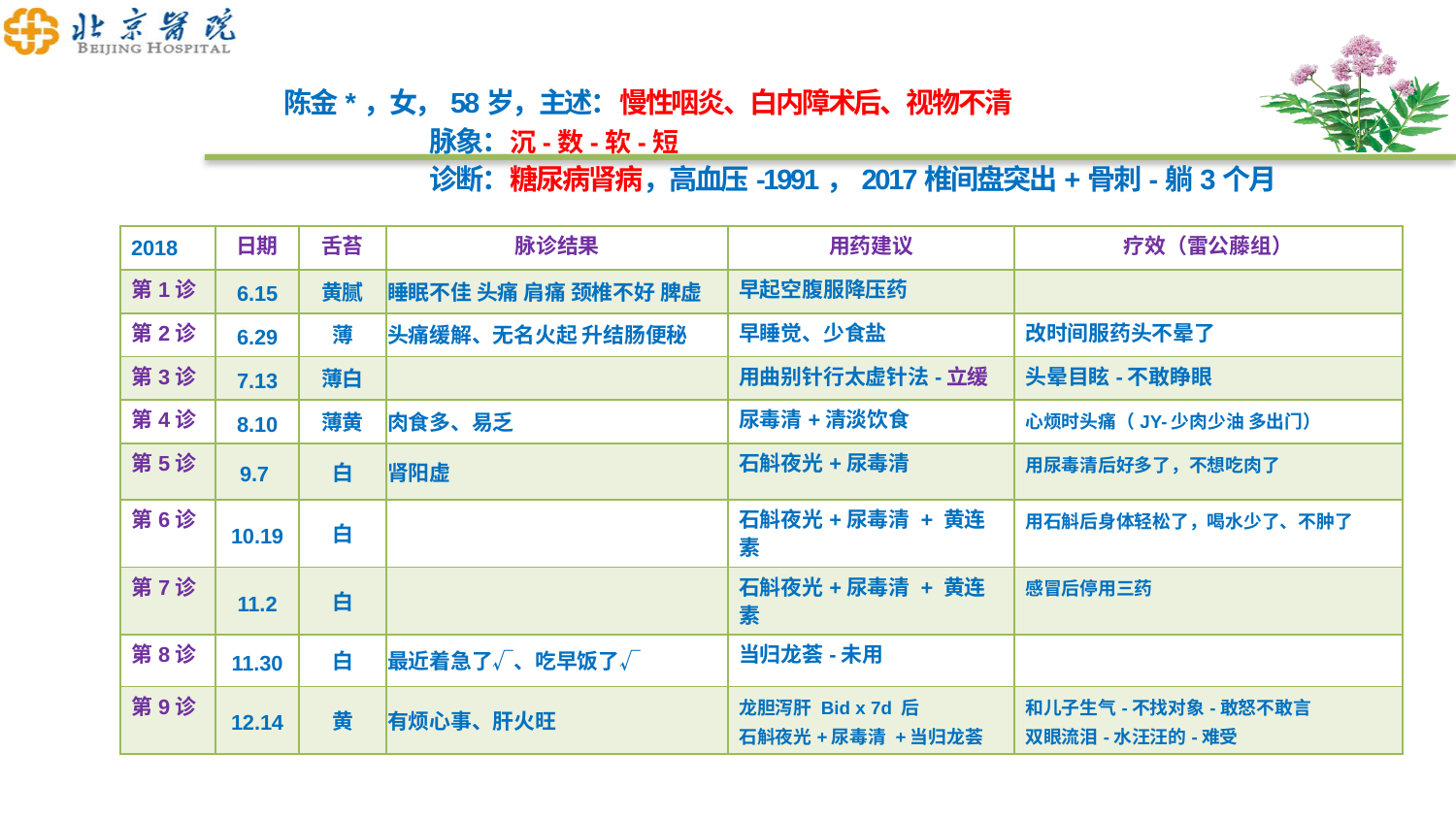

陈金*，女，58岁，主述：慢性咽炎、白内障术后、视物不清
	脉象：沉-数-软-短
	诊断：糖尿病肾病，高血压-1991，2017椎间盘突出+骨刺-躺3个月
| 2018 | 日期 | 舌苔 | 脉诊结果 | 用药建议 | 疗效（雷公藤组） |
| --- | --- | --- | --- | --- | --- |
| 第1诊 | 6.15 | 黄腻 | 睡眠不佳 头痛 肩痛 颈椎不好 脾虚 | 早起空腹服降压药 |  |
| 第2诊 | 6.29 | 薄 | 头痛缓解、无名火起 升结肠便秘 | 早睡觉、少食盐 | 改时间服药头不晕了 |
| 第3诊 | 7.13 | 薄白 |  | 用曲别针行太虚针法-立缓 | 头晕目眩-不敢睁眼 |
| 第4诊 | 8.10 | 薄黄 | 肉食多、易乏 | 尿毒清+清淡饮食 | 心烦时头痛（JY-少肉少油 多出门） |
| 第5诊 | 9.7 | 白 | 肾阳虚 | 石斛夜光+尿毒清 | 用尿毒清后好多了，不想吃肉了 |
| 第6诊 | 10.19 | 白 |  | 石斛夜光+尿毒清 + 黄连素 | 用石斛后身体轻松了，喝水少了、不肿了 |
| 第7诊 | 11.2 | 白 |  | 石斛夜光+尿毒清 + 黄连素 | 感冒后停用三药 |
| 第8诊 | 11.30 | 白 | 最近着急了√、吃早饭了√ | 当归龙荟-未用 |  |
| 第9诊 | 12.14 | 黄 | 有烦心事、肝火旺 | 龙胆泻肝 Bid x 7d 后 石斛夜光+尿毒清 +当归龙荟 | 和儿子生气-不找对象-敢怒不敢言 双眼流泪-水汪汪的-难受 |